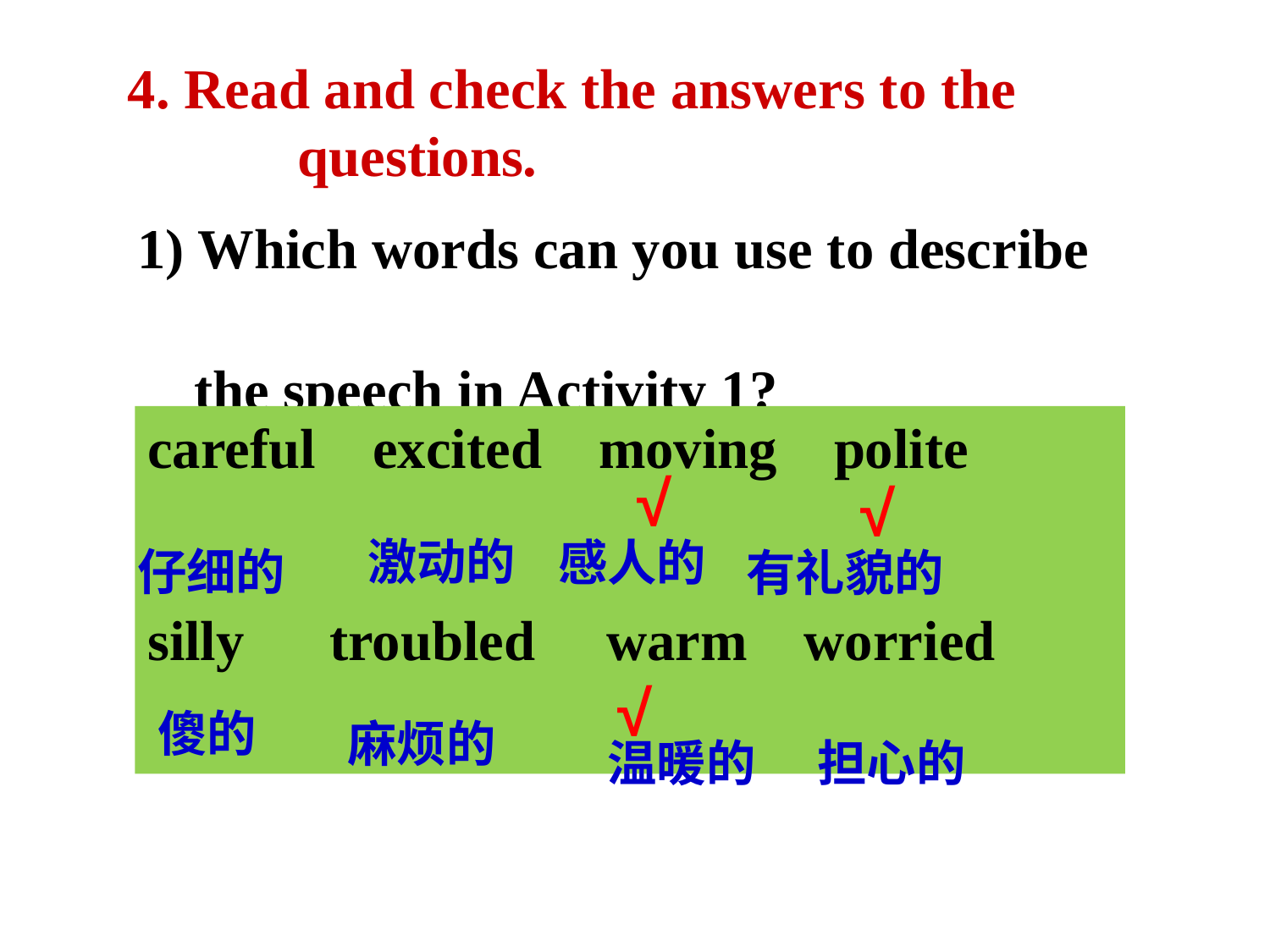

4. Read and check the answers to the                       questions.
1) Which words can you use to describe
    the speech in Activity 1?
careful    excited    moving    polite

silly      troubled     warm    worried

√
√
激动的
感人的
仔细的
有礼貌的
√
傻的
麻烦的
温暖的
担心的